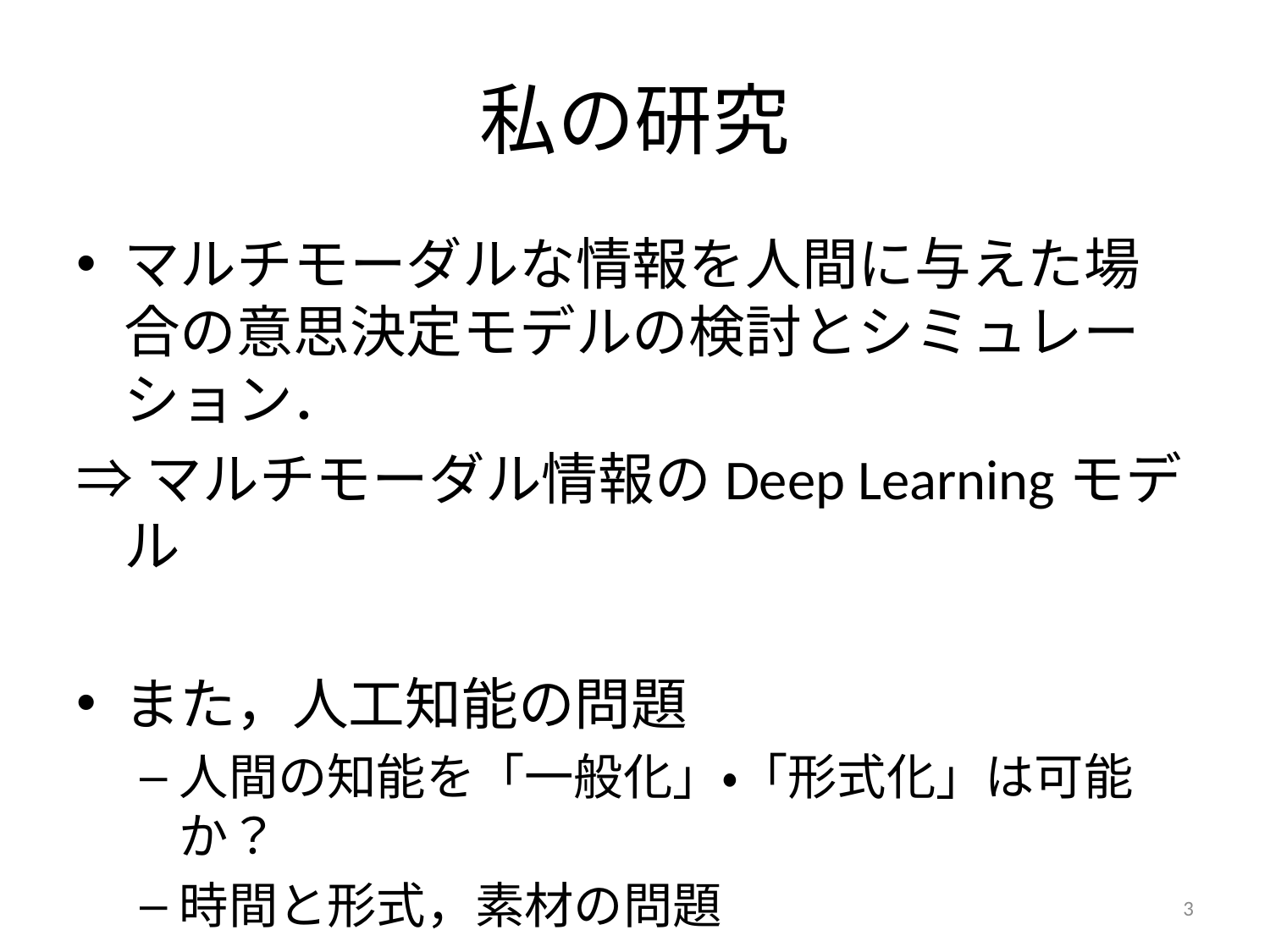

# 私の研究
マルチモーダルな情報を人間に与えた場合の意思決定モデルの検討とシミュレーション．
⇒マルチモーダル情報のDeep Learningモデル

また，人工知能の問題
人間の知能を「一般化」・「形式化」は可能か？
時間と形式，素材の問題
3